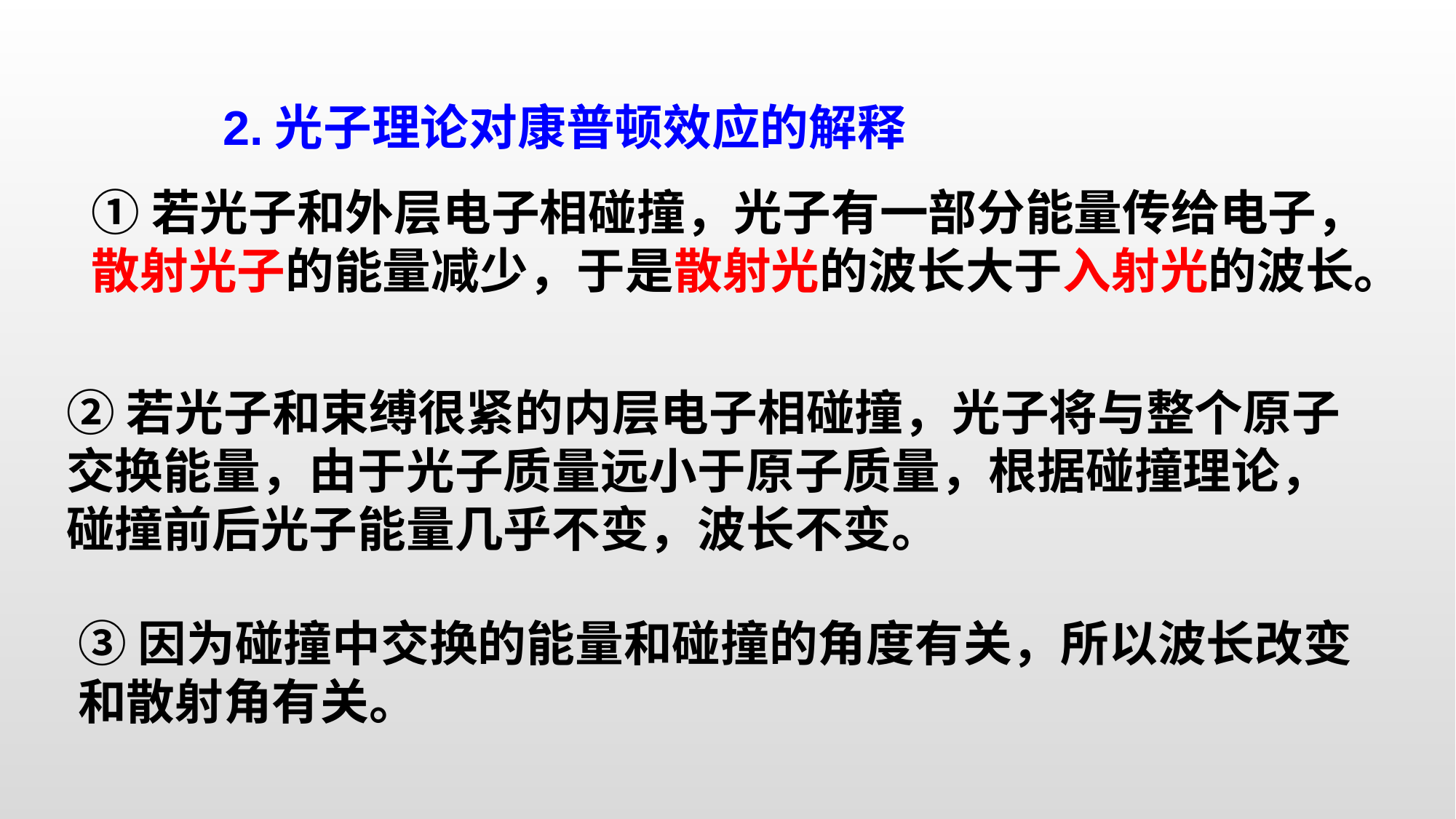

2.光子理论对康普顿效应的解释
①若光子和外层电子相碰撞，光子有一部分能量传给电子，散射光子的能量减少，于是散射光的波长大于入射光的波长。

②若光子和束缚很紧的内层电子相碰撞，光子将与整个原子交换能量，由于光子质量远小于原子质量，根据碰撞理论， 碰撞前后光子能量几乎不变，波长不变。
③因为碰撞中交换的能量和碰撞的角度有关，所以波长改变和散射角有关。